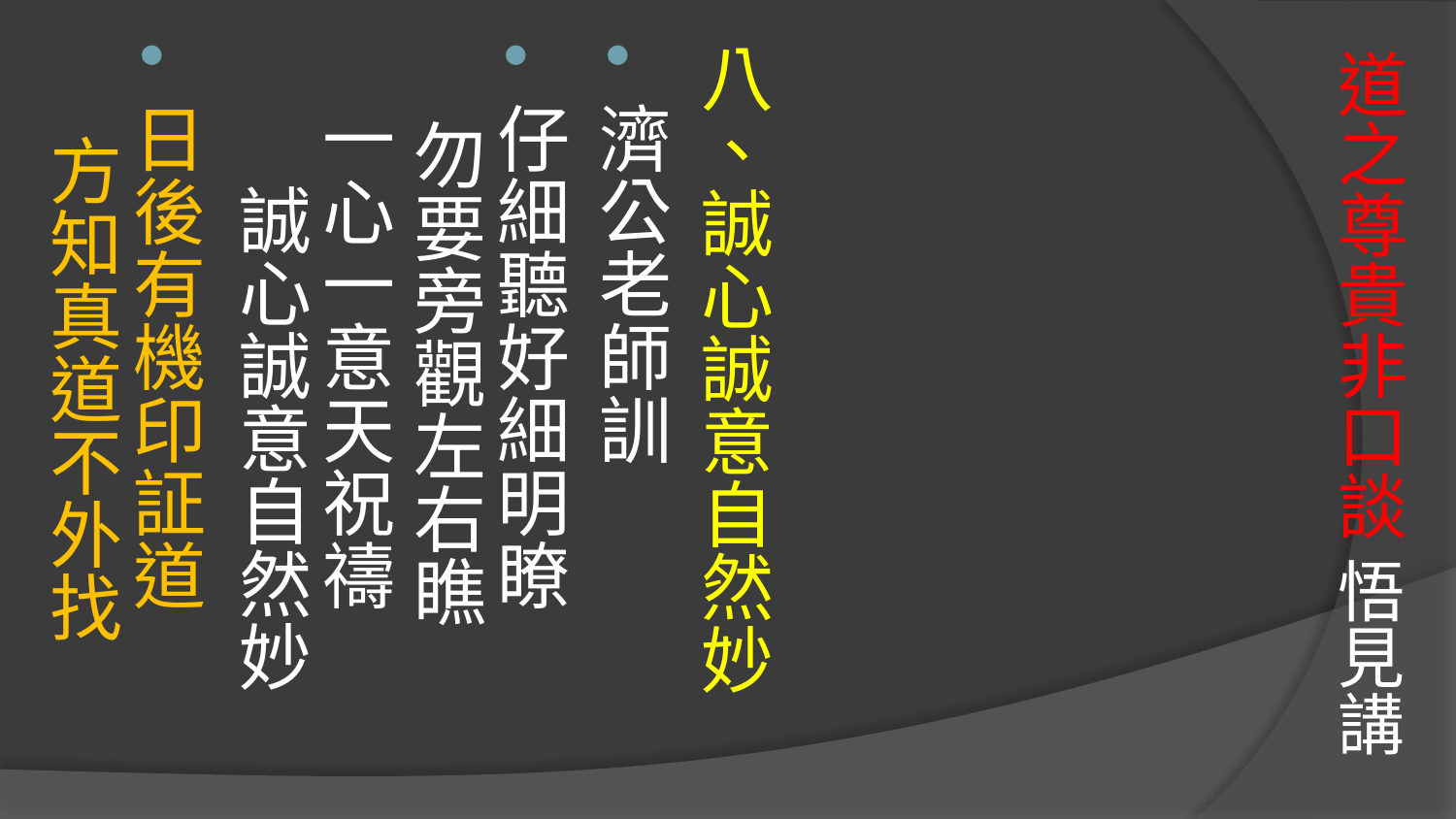

# 道之尊貴非口談 悟見講
八、誠心誠意自然妙
濟公老師訓
仔細聽好細明瞭　        勿要旁觀左右瞧
一心一意天祝禱　            誠心誠意自然妙
日後有機印証道　         方知真道不外找